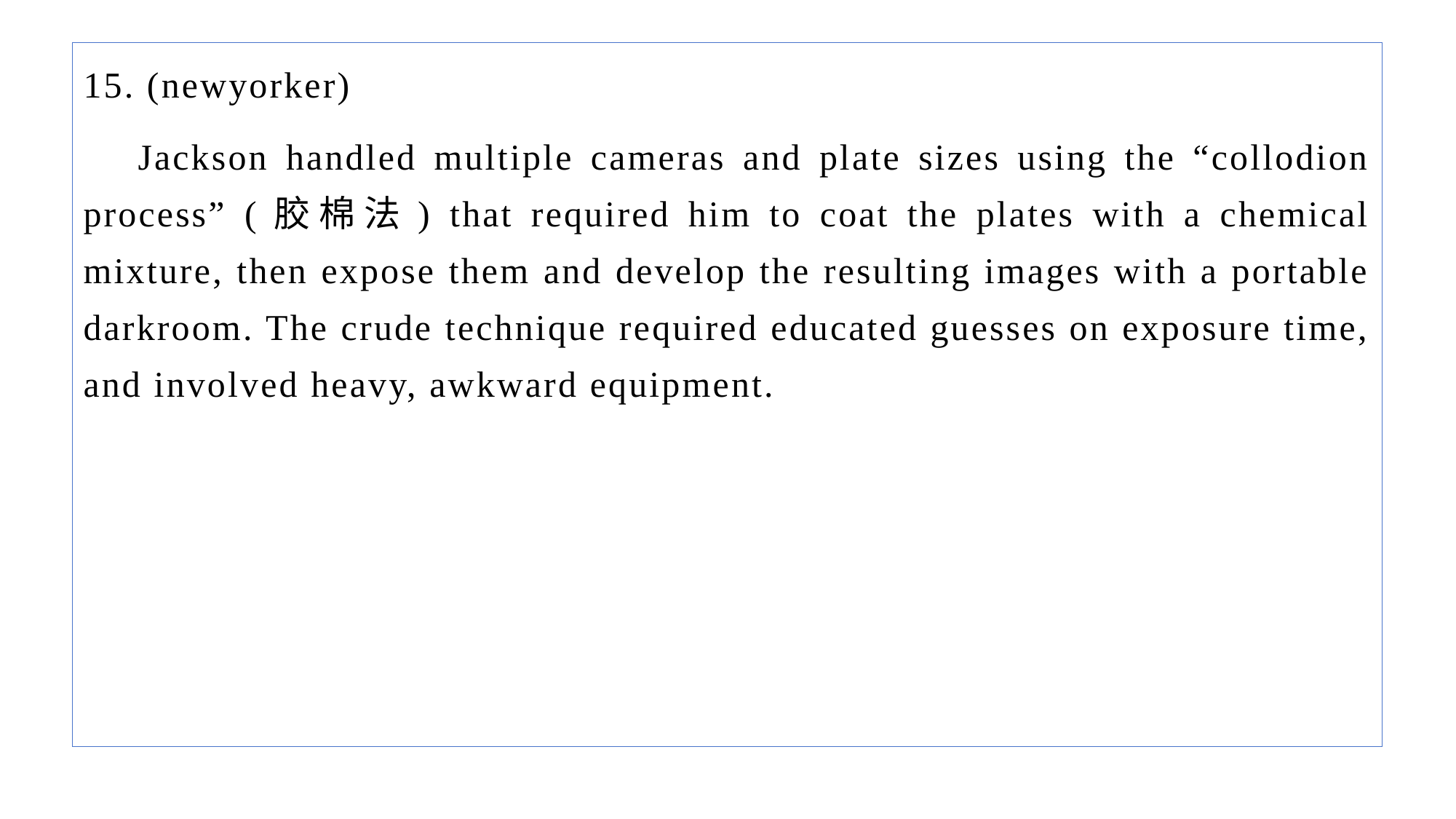

15. (newyorker)
Jackson handled multiple cameras and plate sizes using the “collodion process” (胶棉法) that required him to coat the plates with a chemical mixture, then expose them and develop the resulting images with a portable darkroom. The crude technique required educated guesses on exposure time, and involved heavy, awkward equipment.